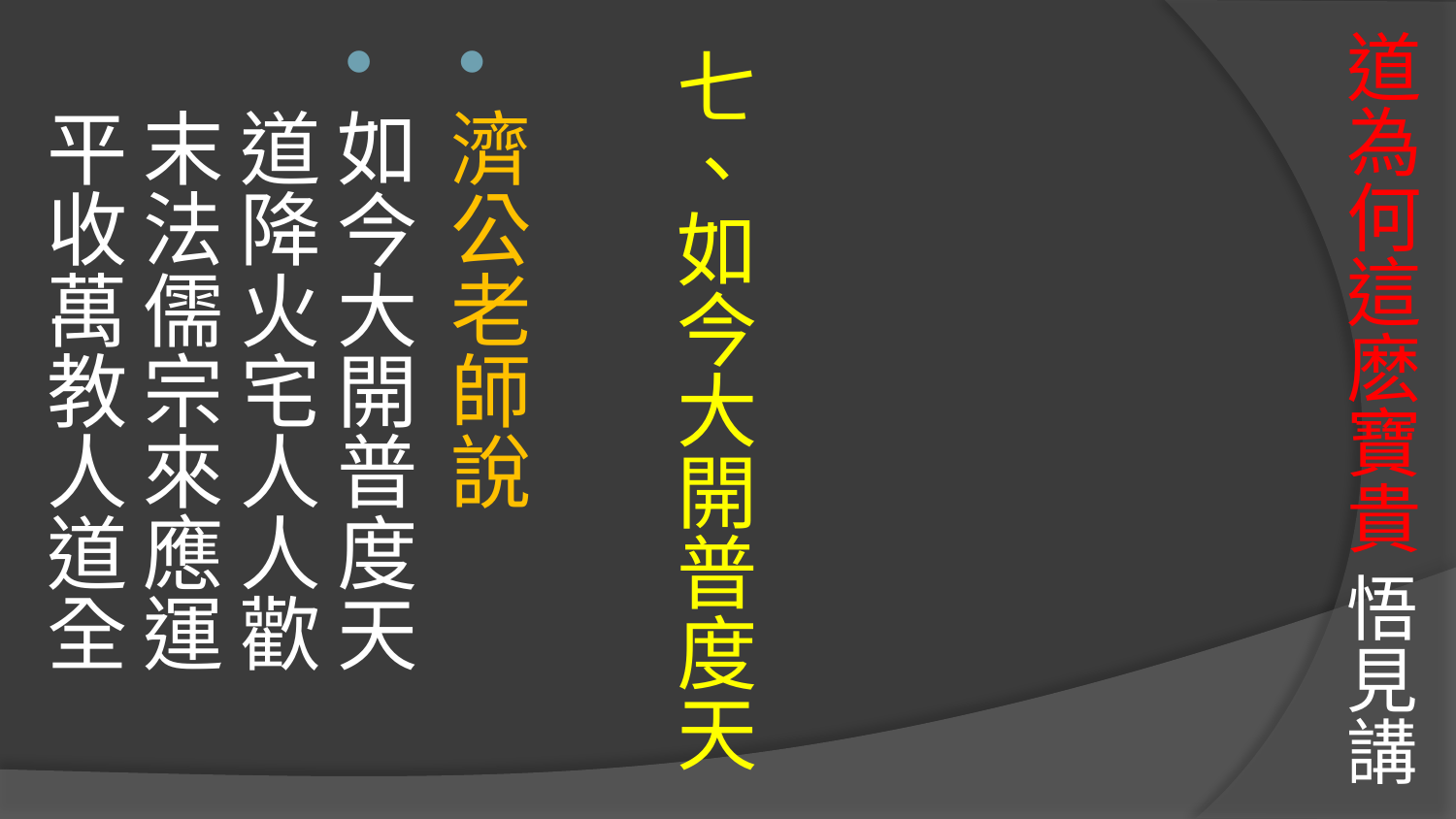

# 道為何這麽寶貴 悟見講
七、如今大開普度天

濟公老師說
如今大開普度天 
道降火宅人人歡 
末法儒宗來應運 
平收萬教人道全